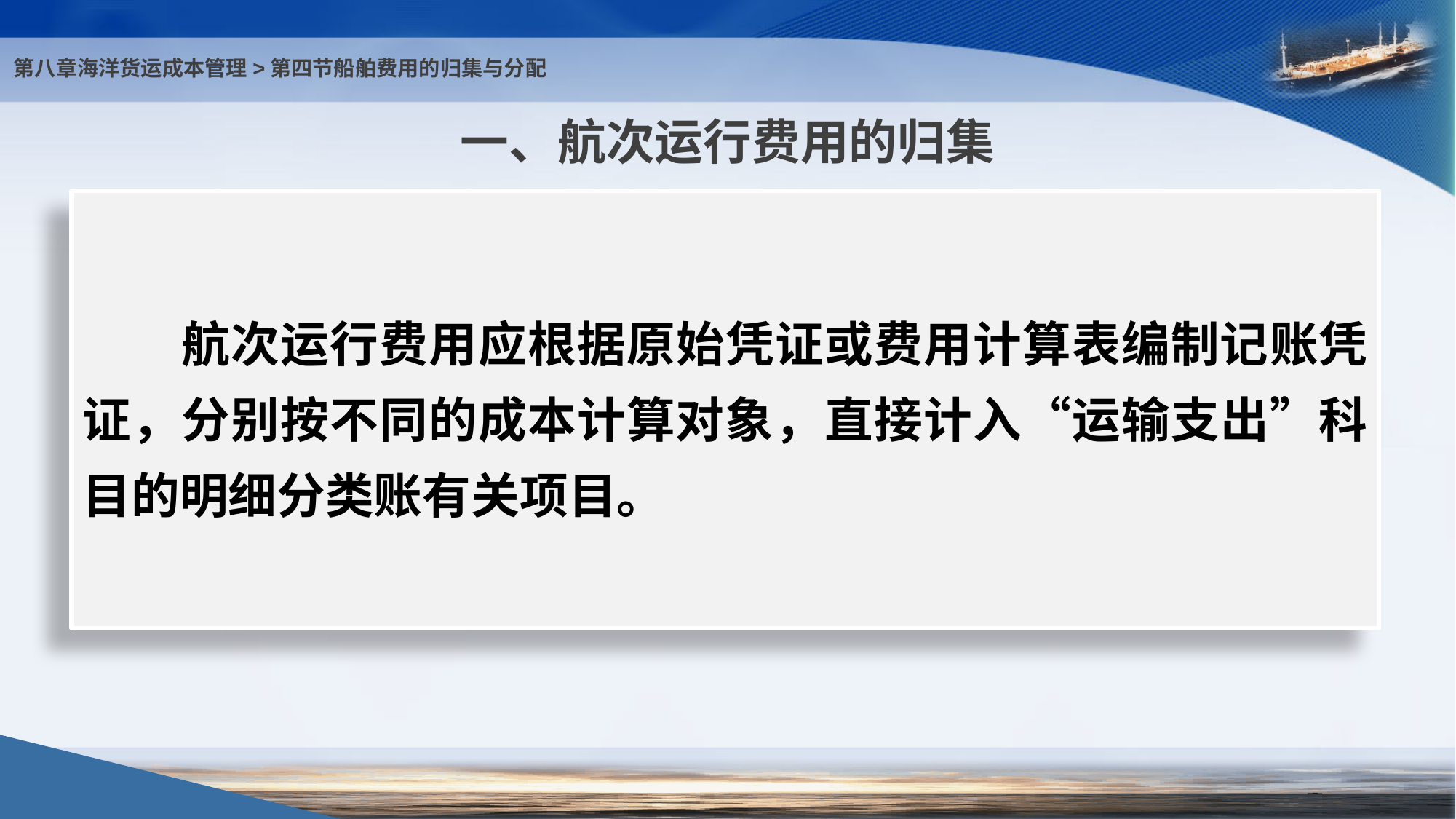

第八章海洋货运成本管理>第四节船舶费用的归集与分配
# 一、航次运行费用的归集
航次运行费用应根据原始凭证或费用计算表编制记账凭证，分别按不同的成本计算对象，直接计入“运输支出”科目的明细分类账有关项目。